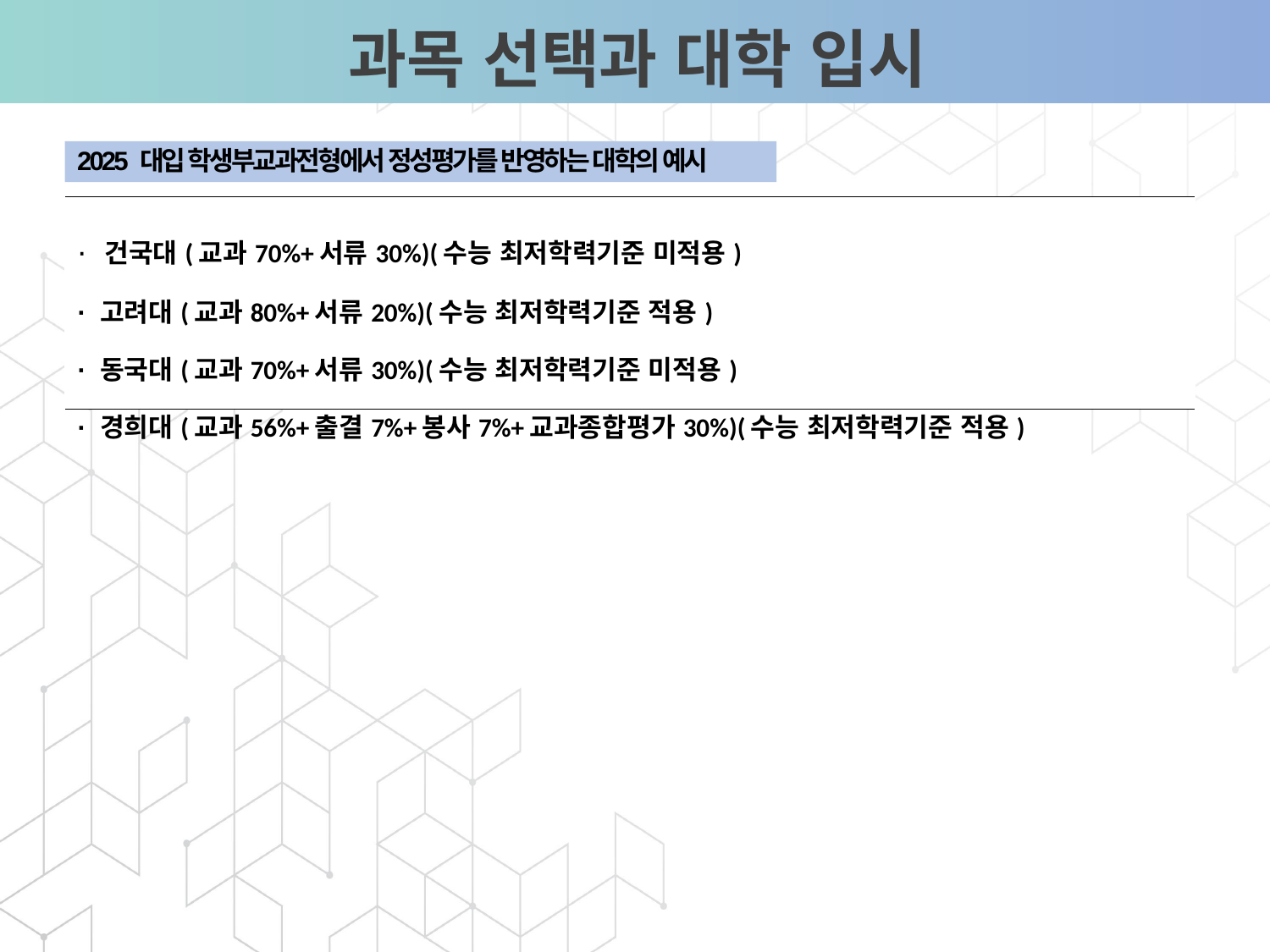

과목 선택과 대학 입시
영업활동의 부재
2025 대입 학생부교과전형에서 정성평가를 반영하는 대학의 예시
| ∙ 건국대(교과70%+서류30%)(수능 최저학력기준 미적용) ∙ 고려대(교과80%+서류20%)(수능 최저학력기준 적용) ∙ 동국대(교과70%+서류30%)(수능 최저학력기준 미적용) ∙ 경희대(교과56%+출결7%+봉사7%+교과종합평가30%)(수능 최저학력기준 적용) |
| --- |